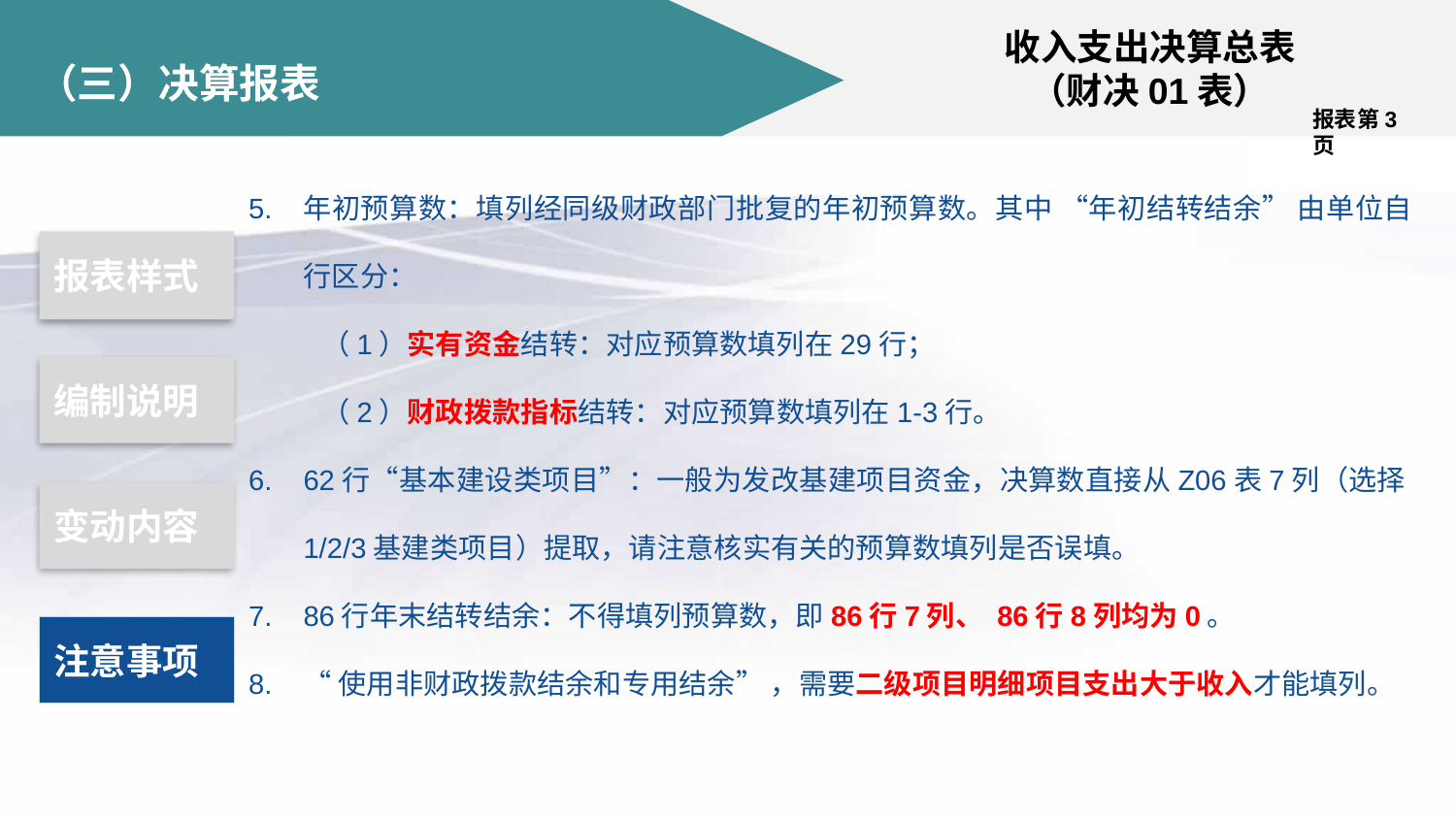

收入支出决算总表
（财决01表）
# （三）决算报表
报表第3页
年初预算数：填列经同级财政部门批复的年初预算数。其中 “年初结转结余” 由单位自行区分：
（1）实有资金结转：对应预算数填列在29行；
（2）财政拨款指标结转：对应预算数填列在1-3行。
62行“基本建设类项目”：一般为发改基建项目资金，决算数直接从Z06表7列（选择1/2/3基建类项目）提取，请注意核实有关的预算数填列是否误填。
86行年末结转结余：不得填列预算数，即86行7列、 86行8列均为0。
“使用非财政拨款结余和专用结余” ，需要二级项目明细项目支出大于收入才能填列。
报表样式
编制说明
变动内容
注意事项
38